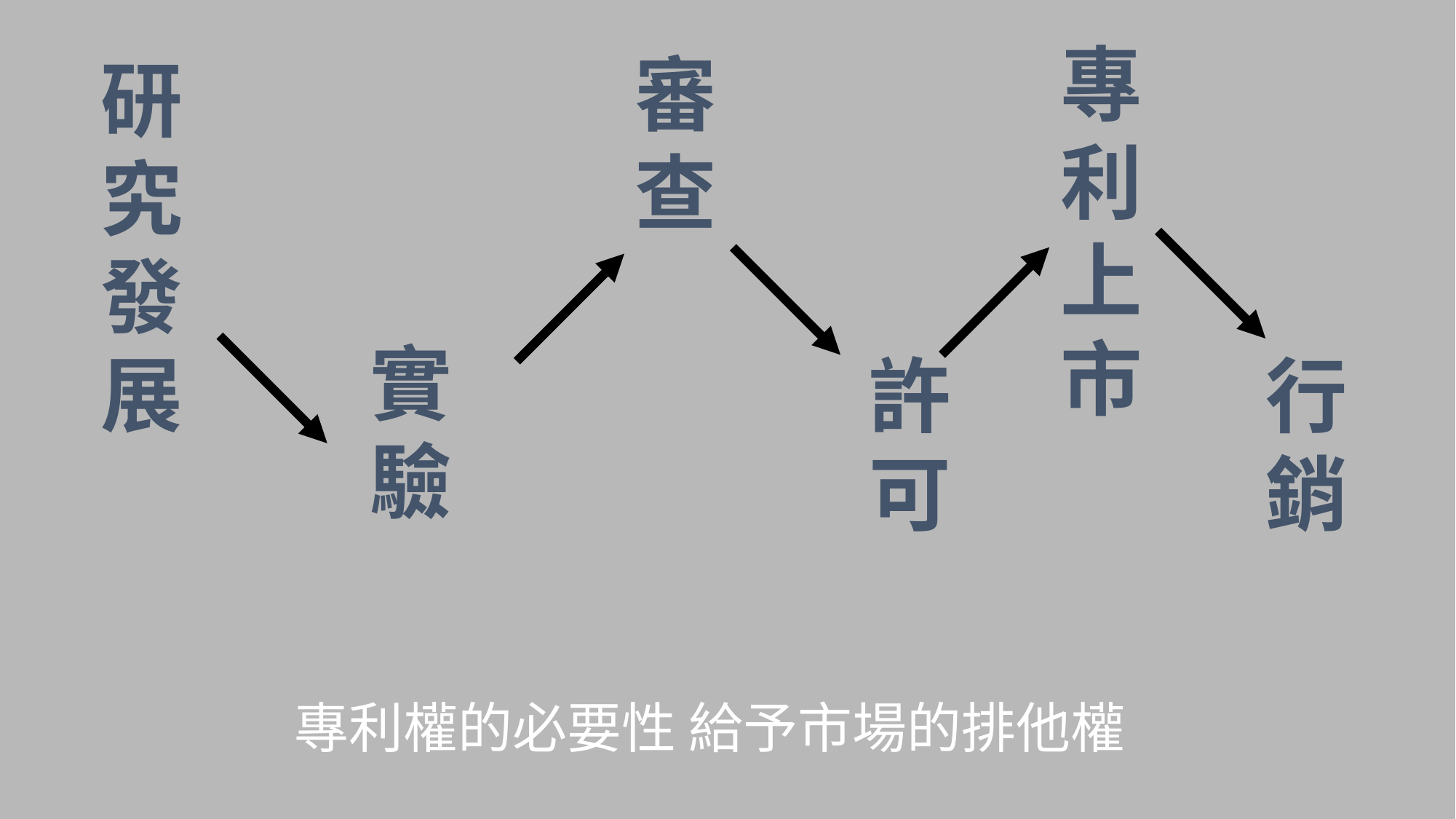

專利上市
審查
研究發展
實驗
許可
行銷
專利權的必要性 給予市場的排他權